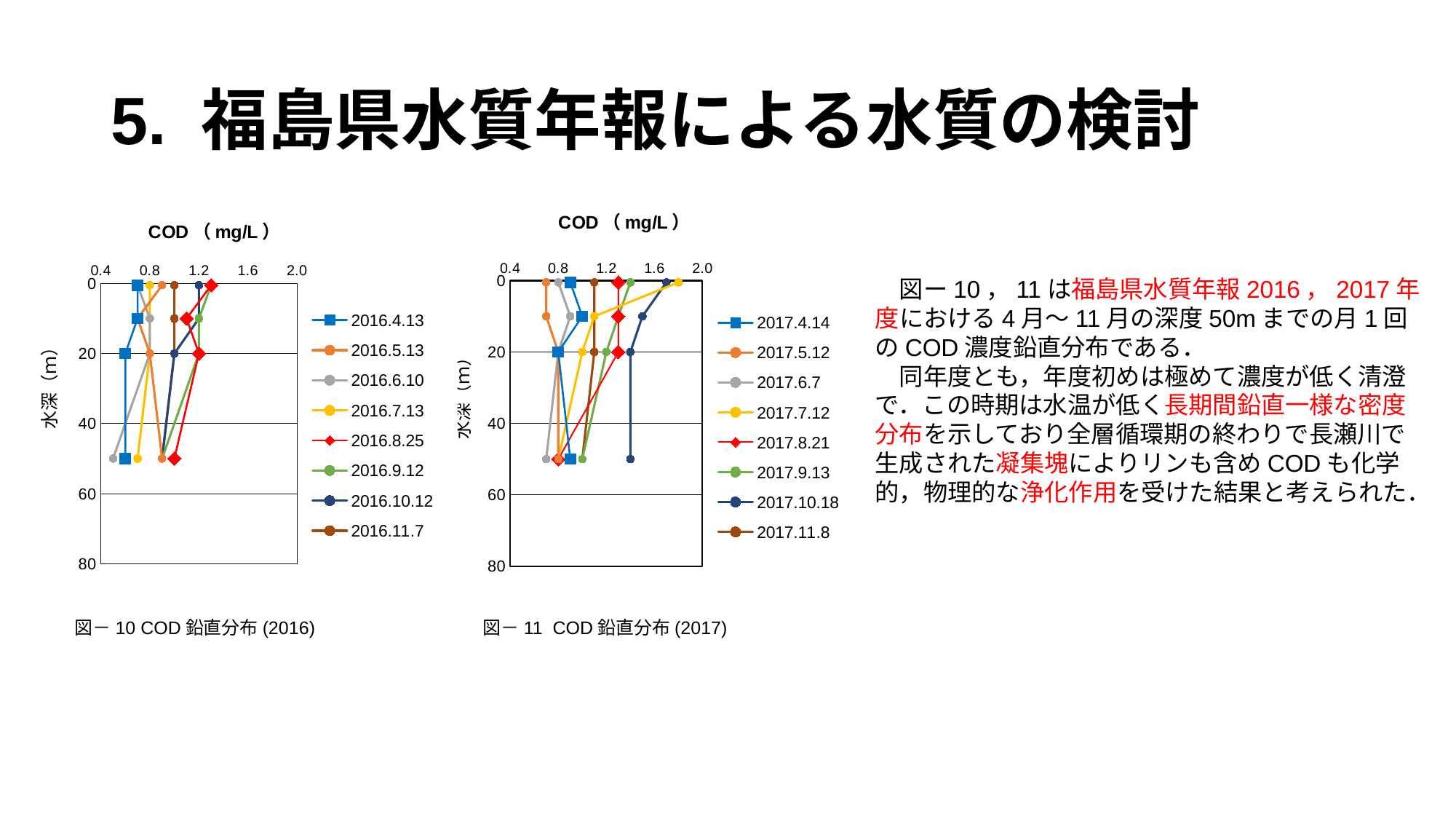

# 5. 福島県水質年報による水質の検討

### Chart

| Category | 2017.4.14 | 2017.5.12 | 2017.6.7 | 2017.7.12 | 2017.8.21 | 2017.9.13 | 2017.10.18 | 2017.11.8 |
|---|---|---|---|---|---|---|---|---|

### Chart

| Category | 2016.4.13 | 2016.5.13 | 2016.6.10 | 2016.7.13 | 2016.8.25 | 2016.9.12 | 2016.10.12 | 2016.11.7 |
|---|---|---|---|---|---|---|---|---|

### Chart

| Category | 2016.4.13 | 2016.5.13 | 2016.6.10 | 2016.7.13 | 2016.8.25 | 2016.9.12 | 2016.10.12 | 2016.11.7 |
|---|---|---|---|---|---|---|---|---|
　図ー10，11は福島県水質年報2016，2017年度における4月～11月の深度50mまでの月1回のCOD濃度鉛直分布である．
　同年度とも，年度初めは極めて濃度が低く清澄で．この時期は水温が低く長期間鉛直一様な密度分布を示しており全層循環期の終わりで長瀬川で生成された凝集塊によりリンも含めCODも化学的，物理的な浄化作用を受けた結果と考えられた．

図－10 COD鉛直分布(2016)
図－10 COD鉛直分布(2016)
図－11  COD鉛直分布(2017)